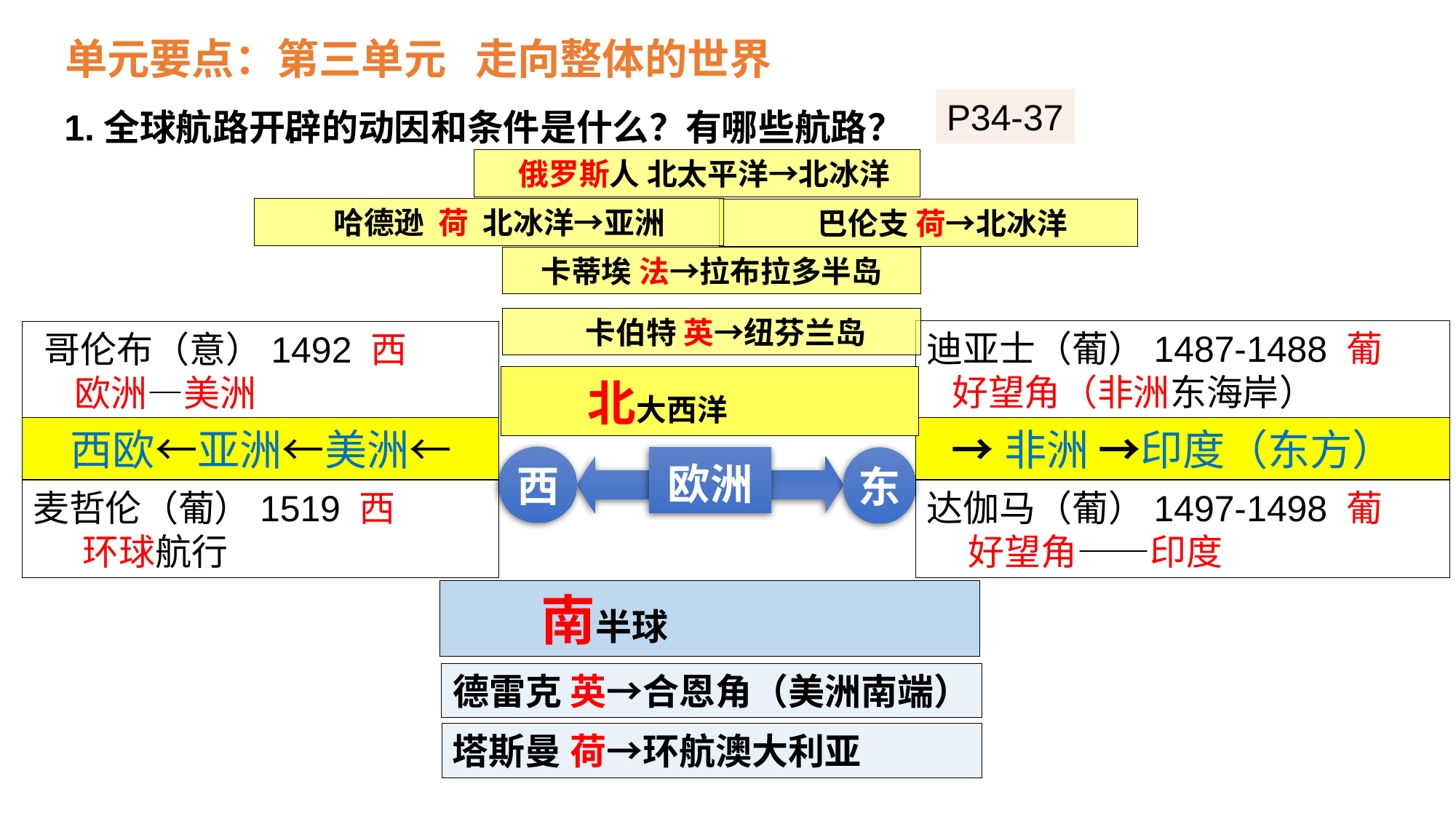

单元要点：第三单元   走向整体的世界
P34-37
1.全球航路开辟的动因和条件是什么？有哪些航路？
 俄罗斯人 北太平洋→北冰洋
  哈德逊  荷  北冰洋→亚洲
   巴伦支 荷→北冰洋
卡蒂埃 法→拉布拉多半岛

   卡伯特 英→纽芬兰岛
迪亚士（葡）1487-1488 葡
  好望角（非洲东海岸）
 哥伦布（意）1492 西
    欧洲—美洲
          北大西洋
     西欧←亚洲←美洲←
    →非洲 →印度（东方）
西
欧洲
东

麦哲伦（葡）1519 西
     环球航行
达伽马（葡）1497-1498 葡
    好望角——印度
          南半球
德雷克 英→合恩角（美洲南端）
塔斯曼 荷→环航澳大利亚